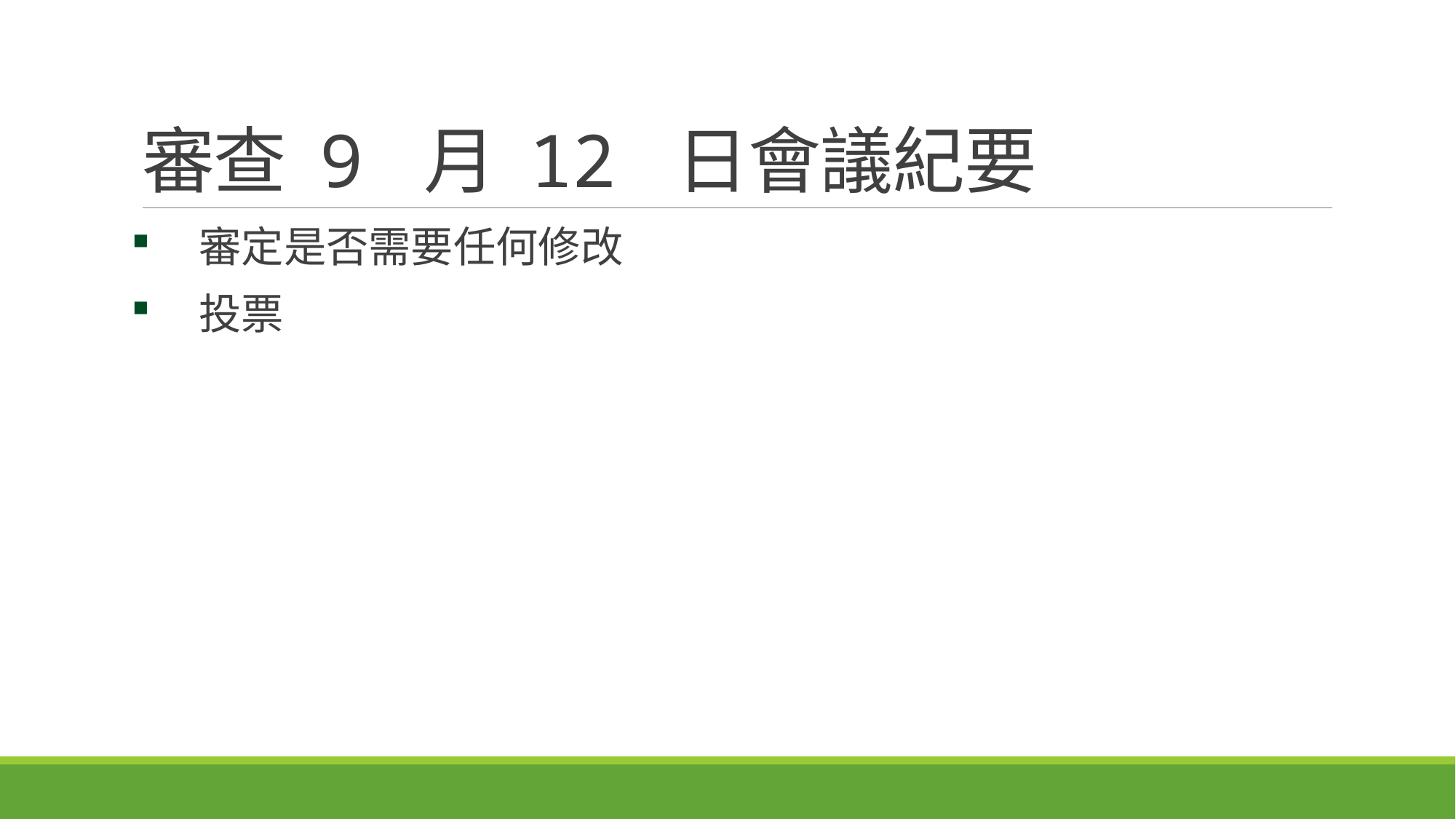

# 審查 9 月 12 日會議紀要
審定是否需要任何修改
投票